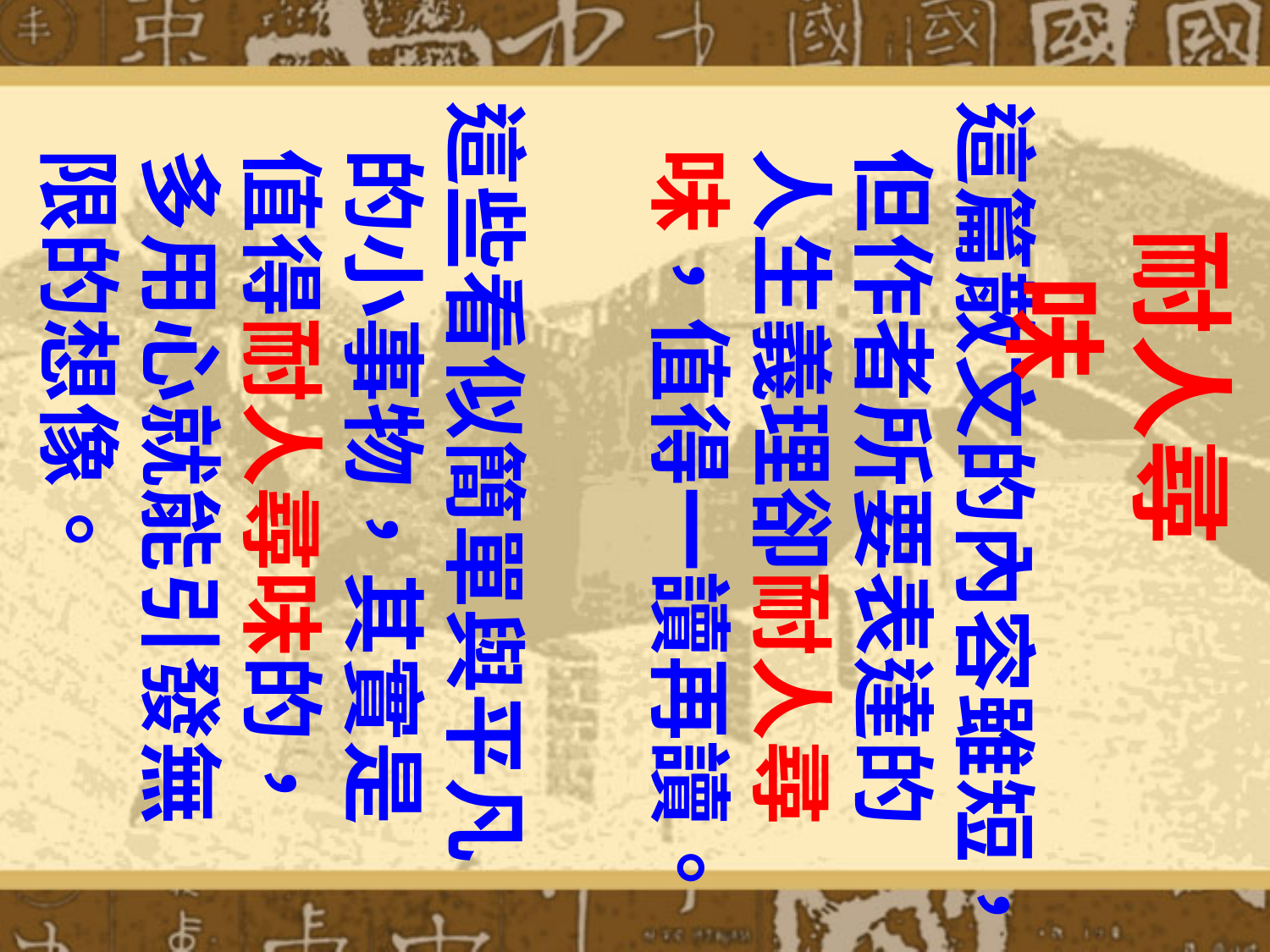

這些看似簡單與平凡的小事物，其實是值得耐人尋味的，多用心就能引發無限的想像。
這篇散文的內容雖短，但作者所要表達的人生義理卻耐人尋味，值得一讀再讀。
耐人尋味